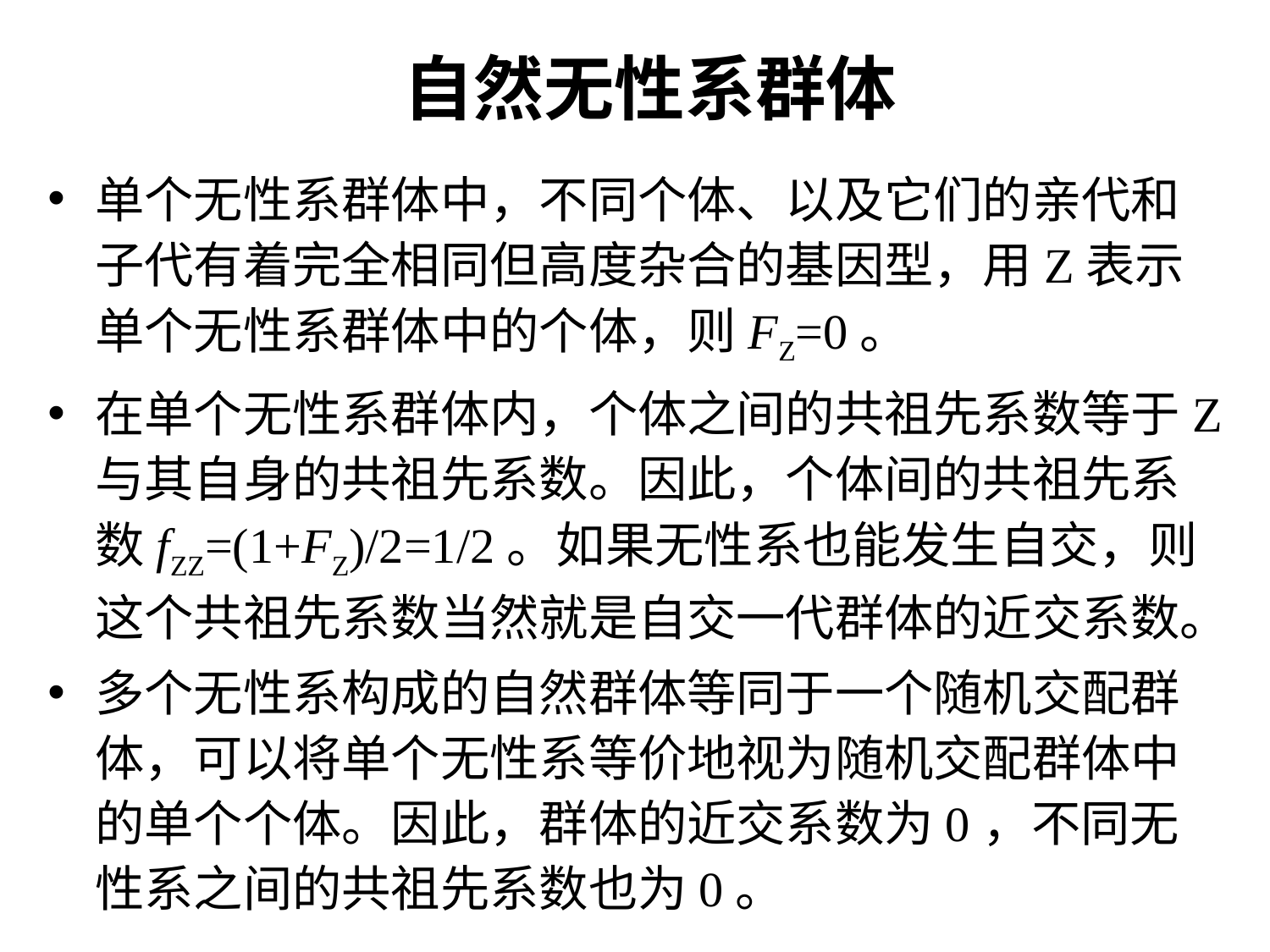

# 自然无性系群体
单个无性系群体中，不同个体、以及它们的亲代和子代有着完全相同但高度杂合的基因型，用Z表示单个无性系群体中的个体，则FZ=0。
在单个无性系群体内，个体之间的共祖先系数等于Z与其自身的共祖先系数。因此，个体间的共祖先系数fZZ=(1+FZ)/2=1/2。如果无性系也能发生自交，则这个共祖先系数当然就是自交一代群体的近交系数。
多个无性系构成的自然群体等同于一个随机交配群体，可以将单个无性系等价地视为随机交配群体中的单个个体。因此，群体的近交系数为0，不同无性系之间的共祖先系数也为0。